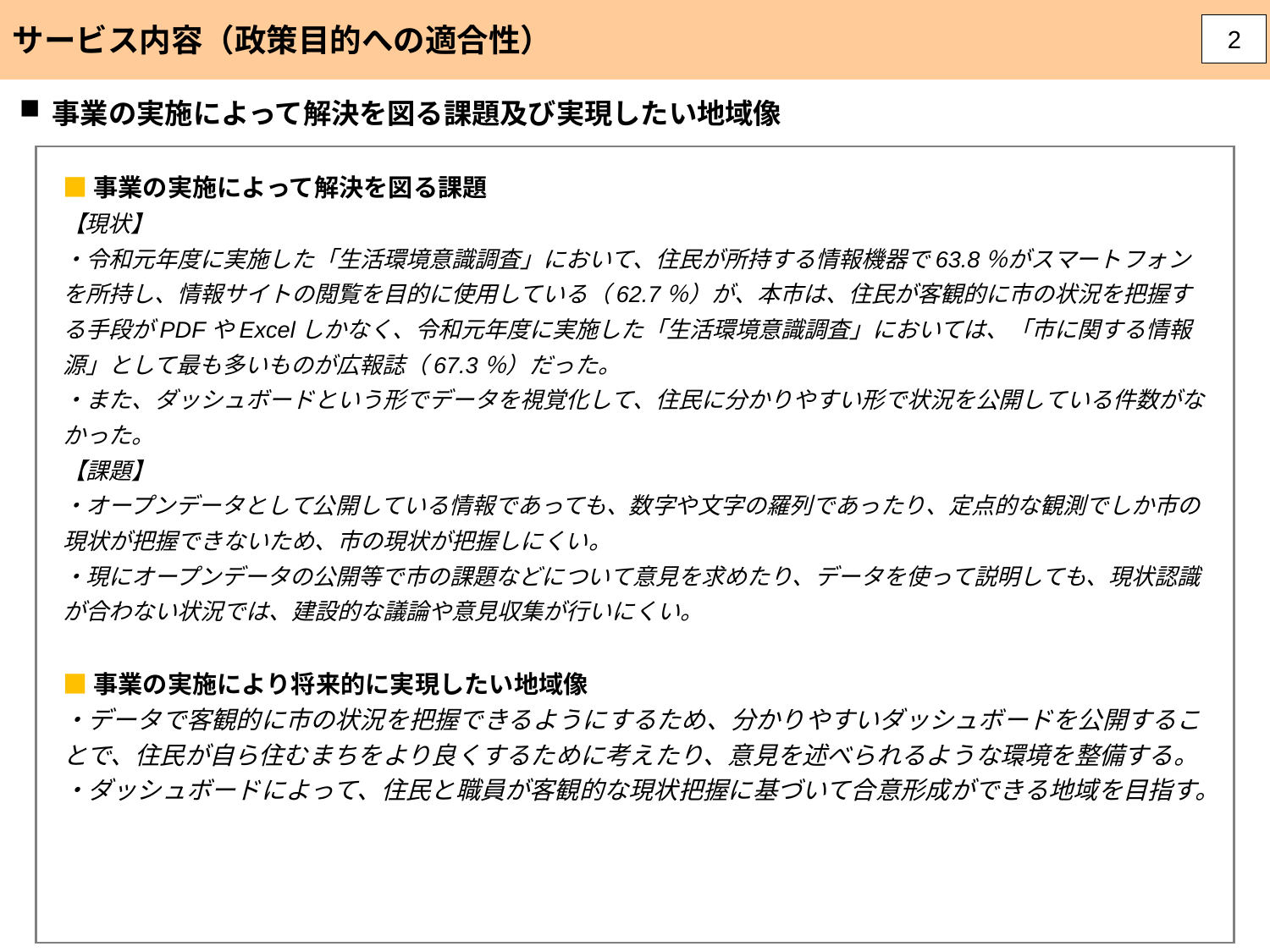

サービス内容（政策目的への適合性）
2
事業の実施によって解決を図る課題及び実現したい地域像

■事業の実施によって解決を図る課題
【現状】
・令和元年度に実施した「生活環境意識調査」において、住民が所持する情報機器で63.8％がスマートフォンを所持し、情報サイトの閲覧を目的に使用している（62.7％）が、本市は、住民が客観的に市の状況を把握する手段がPDFやExcelしかなく、令和元年度に実施した「生活環境意識調査」においては、「市に関する情報源」として最も多いものが広報誌（67.3％）だった。
・また、ダッシュボードという形でデータを視覚化して、住民に分かりやすい形で状況を公開している件数がなかった。
【課題】
・オープンデータとして公開している情報であっても、数字や文字の羅列であったり、定点的な観測でしか市の現状が把握できないため、市の現状が把握しにくい。
・現にオープンデータの公開等で市の課題などについて意見を求めたり、データを使って説明しても、現状認識が合わない状況では、建設的な議論や意見収集が行いにくい。
・庁内の課題ではなく、貴地域にどのような課題（住民等の困りごと）があるかを定性的ではなく、可能な限り定量的に記載願います。

■事業の実施により将来的に実現したい地域像
・データで客観的に市の状況を把握できるようにするため、分かりやすいダッシュボードを公開することで、住民が自ら住むまちをより良くするために考えたり、意見を述べられるような環境を整備する。
・ダッシュボードによって、住民と職員が客観的な現状把握に基づいて合意形成ができる地域を目指す。

サービス実装を踏まえて、将来的に目指していく貴市のあるべき姿についても記載願います。